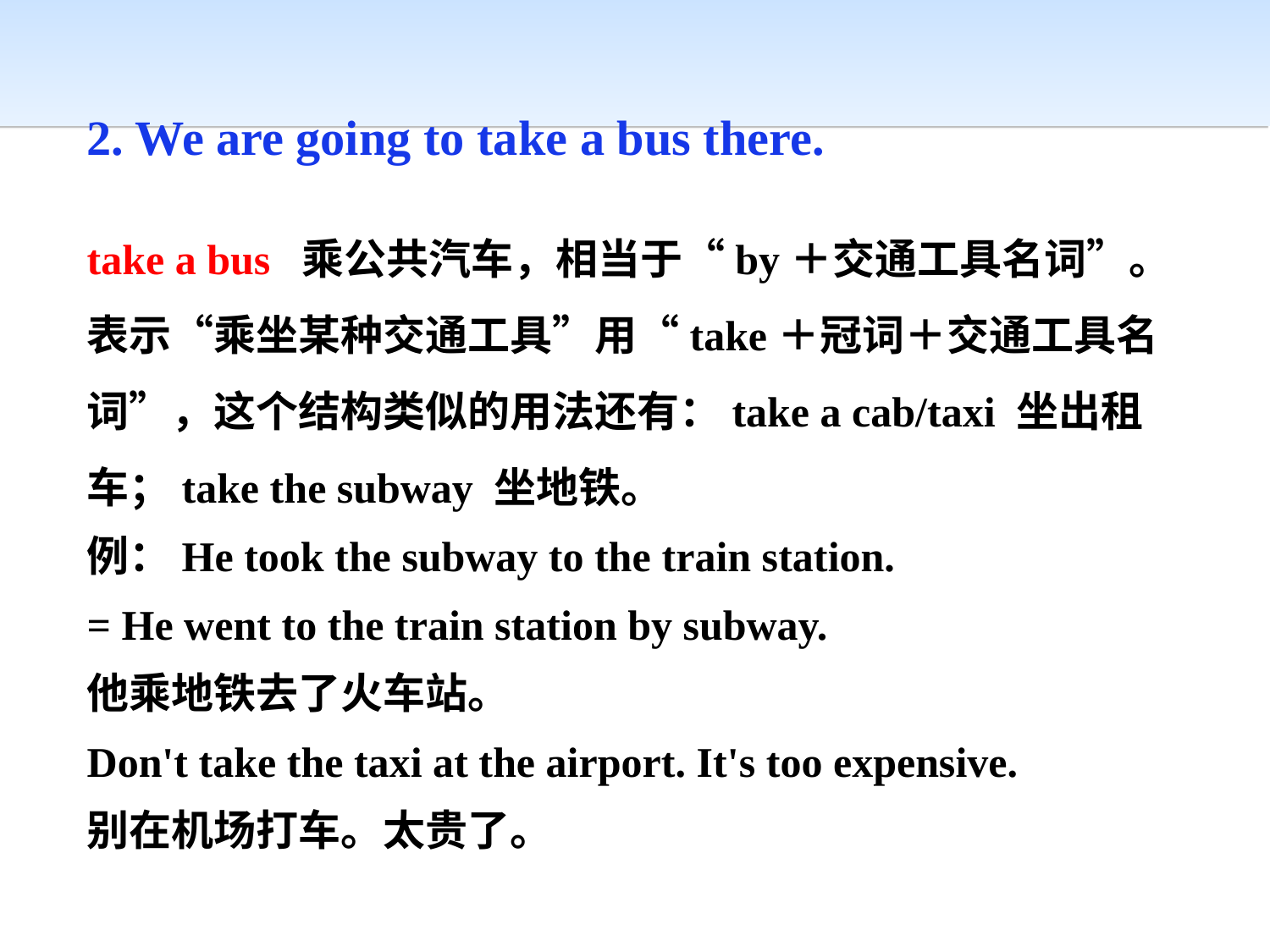

2. We are going to take a bus there.
take a bus  乘公共汽车，相当于“by＋交通工具名词”。表示“乘坐某种交通工具”用“take＋冠词＋交通工具名词”，这个结构类似的用法还有：take a cab/taxi 坐出租车；take the subway 坐地铁。
例：He took the subway to the train station.
= He went to the train station by subway.
他乘地铁去了火车站。
Don't take the taxi at the airport. It's too expensive.
别在机场打车。太贵了。